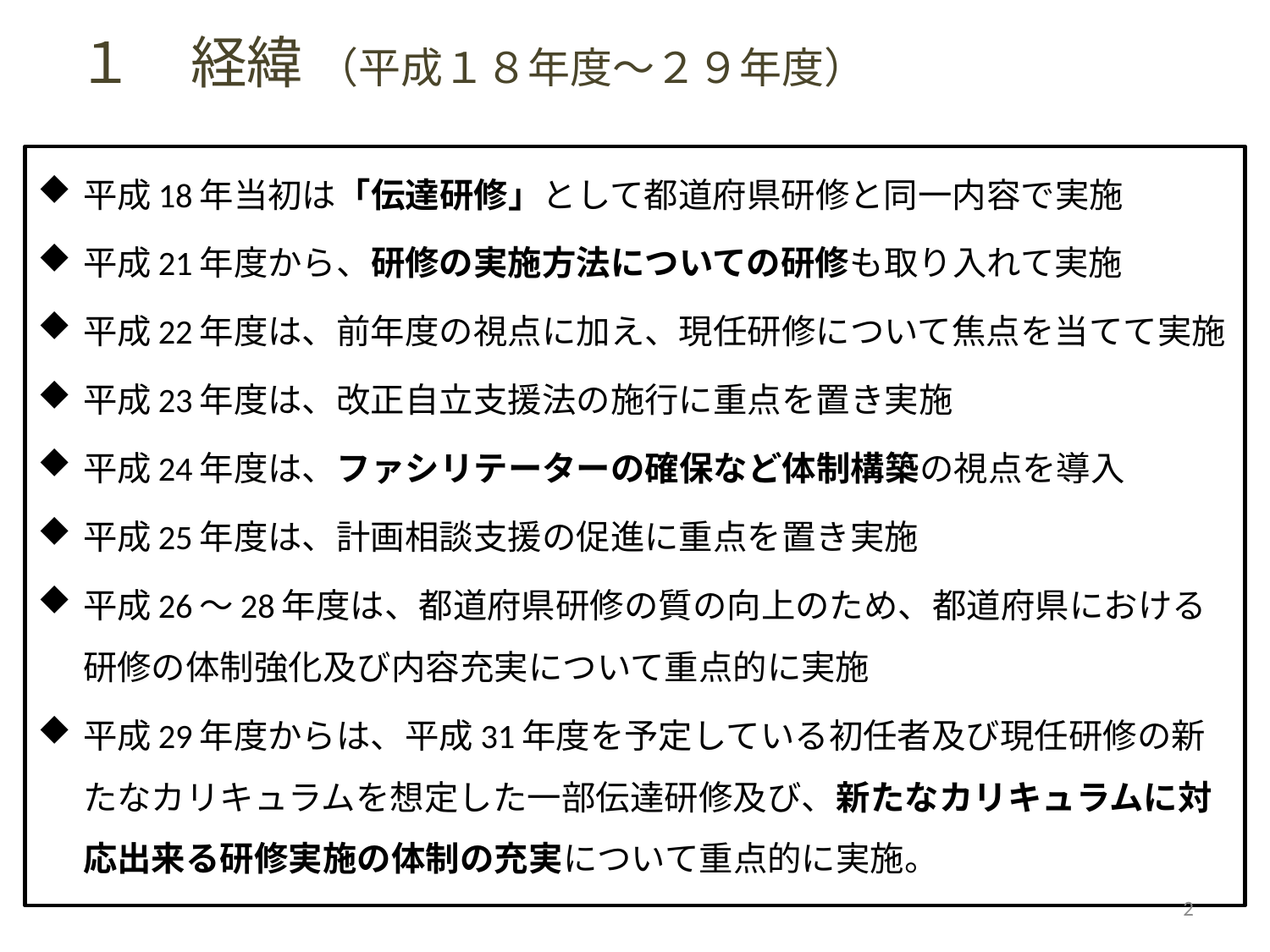

# １　経緯 （平成１８年度～２９年度）
平成18年当初は「伝達研修」として都道府県研修と同一内容で実施
平成21年度から、研修の実施方法についての研修も取り入れて実施
平成22年度は、前年度の視点に加え、現任研修について焦点を当てて実施
平成23年度は、改正自立支援法の施行に重点を置き実施
平成24年度は、ファシリテーターの確保など体制構築の視点を導入
平成25年度は、計画相談支援の促進に重点を置き実施
平成26～28年度は、都道府県研修の質の向上のため、都道府県における研修の体制強化及び内容充実について重点的に実施
平成29年度からは、平成31年度を予定している初任者及び現任研修の新たなカリキュラムを想定した一部伝達研修及び、新たなカリキュラムに対応出来る研修実施の体制の充実について重点的に実施。

2